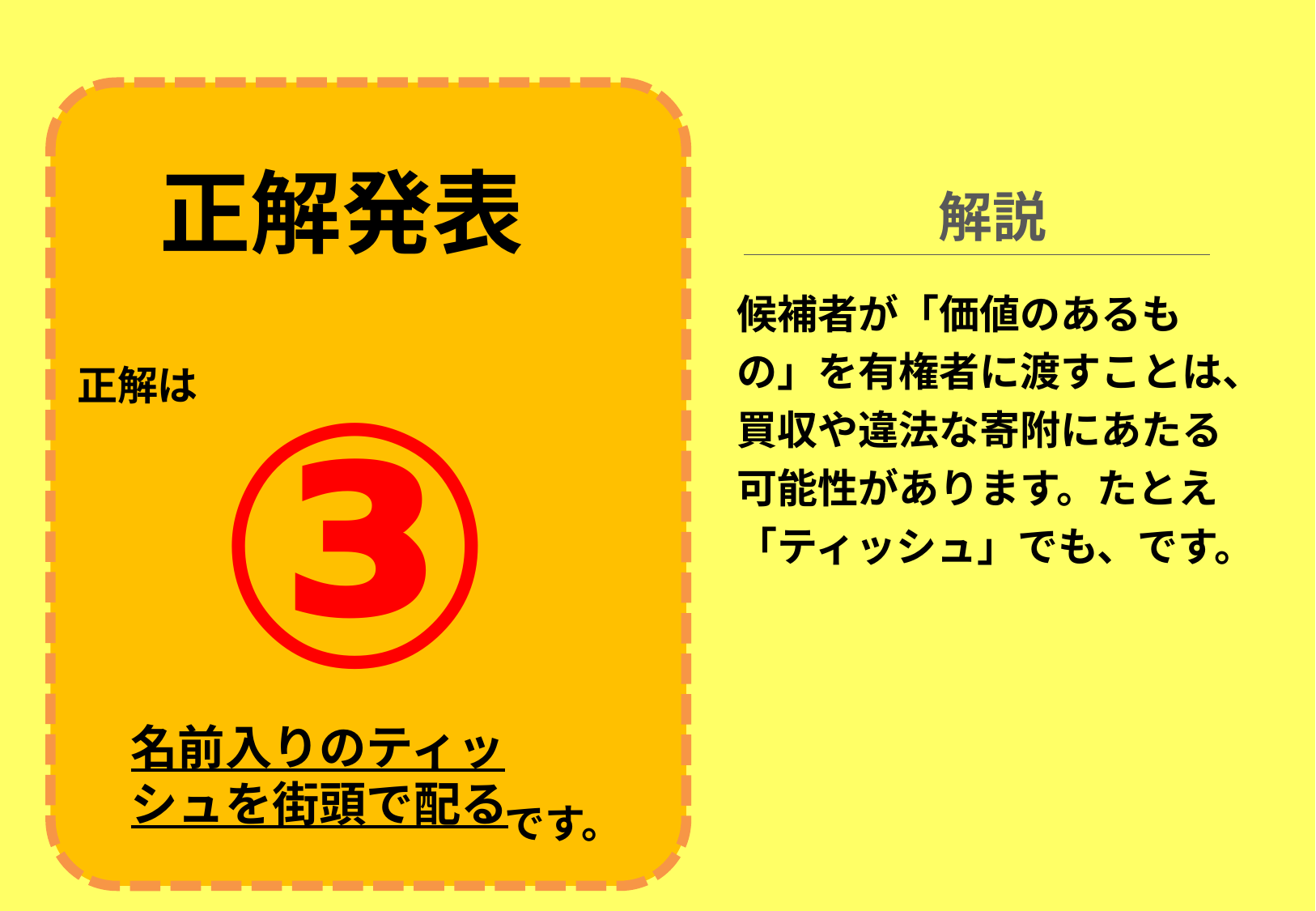

正解発表
解説
候補者が「価値のあるもの」を有権者に渡すことは、買収や違法な寄附にあたる可能性があります。たとえ「ティッシュ」でも、です。
③
正解は
名前入りのティッシュを街頭で配る
です。